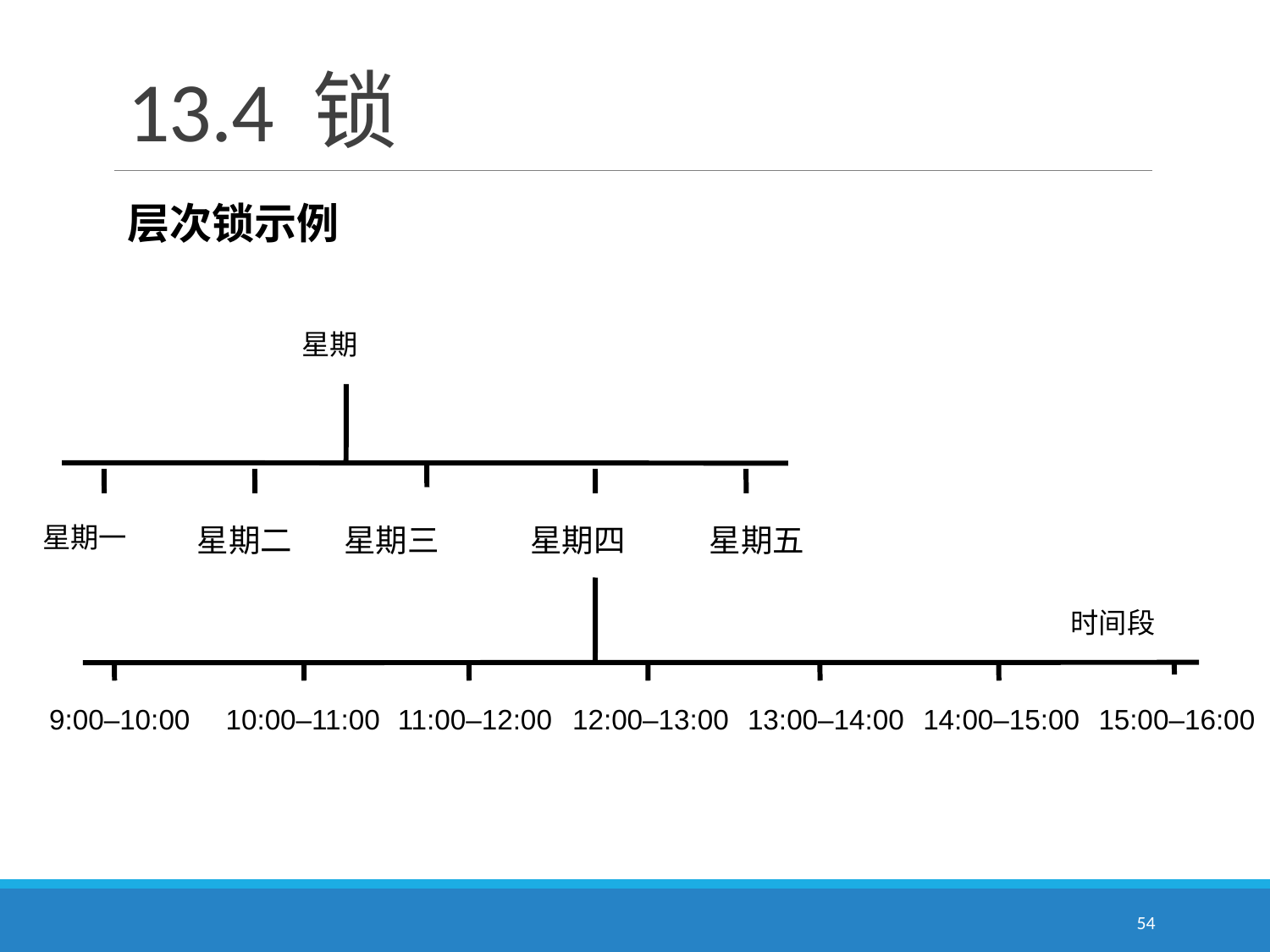

# 13.4 锁
层次锁示例

星期

星期一
星期二
星期三
星期四
星期五

时间段

9:00–10:00
10:00–11:00
11:00–12:00
12:00–13:00
13:00–14:00
14:00–15:00
15:00–16:00
54